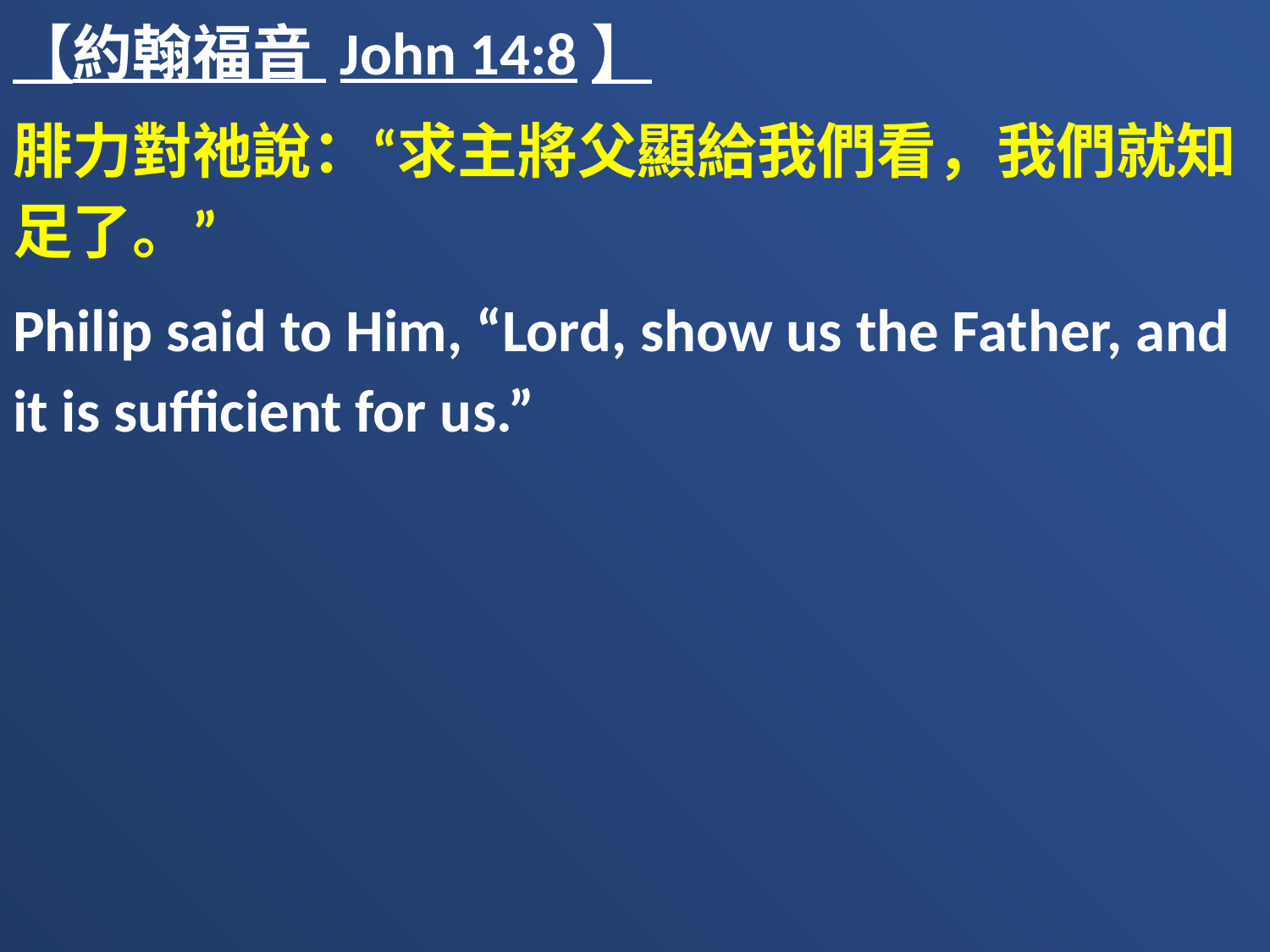

【約翰福音 John 14:8】
腓力對祂說：“求主將父顯給我們看，我們就知足了。”
Philip said to Him, “Lord, show us the Father, and it is sufficient for us.”